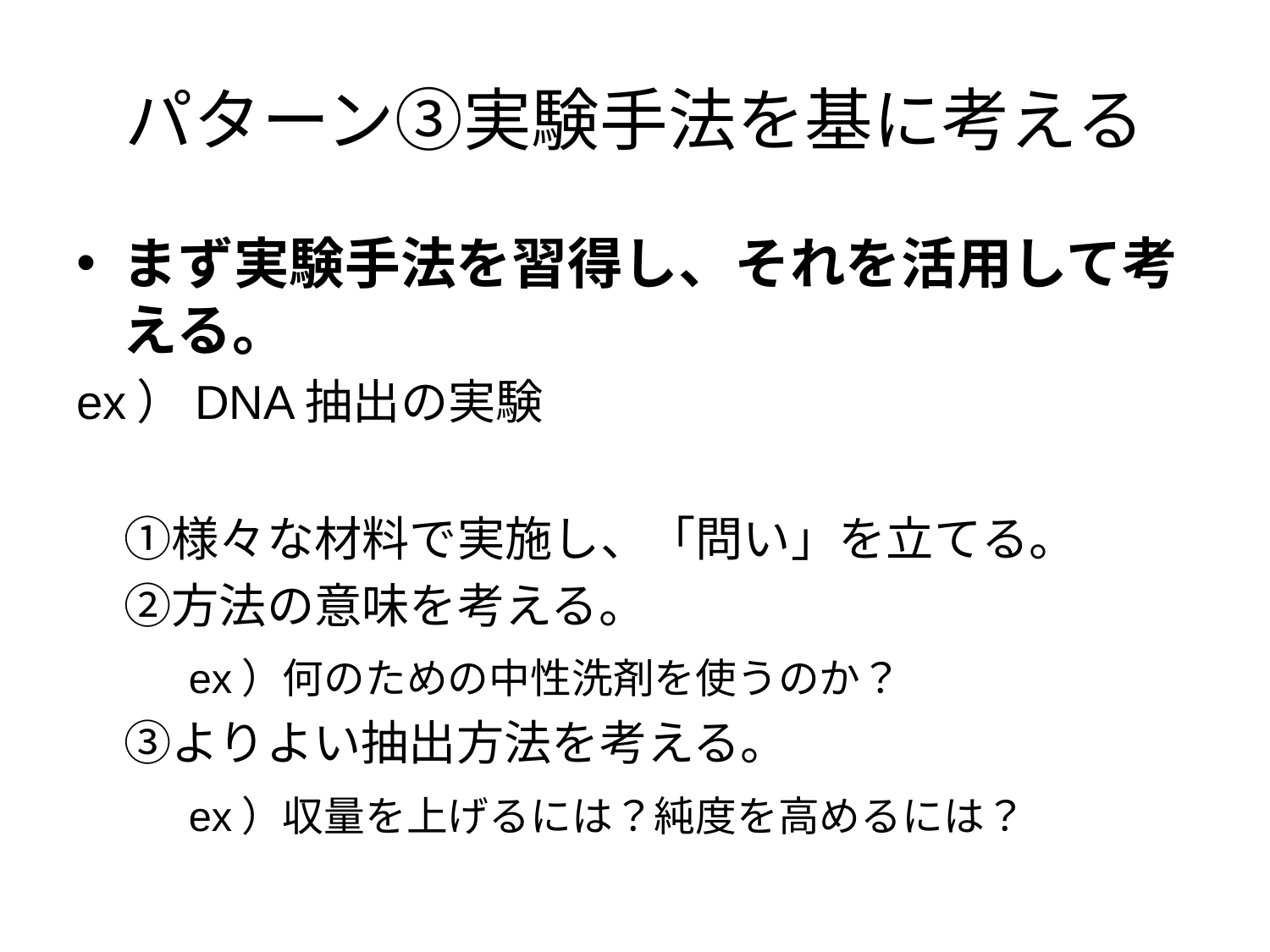

# パターン③実験手法を基に考える
まず実験手法を習得し、それを活用して考える。
ex）DNA抽出の実験

　①様々な材料で実施し、「問い」を立てる。
　②方法の意味を考える。
　　ex）何のための中性洗剤を使うのか？
　③よりよい抽出方法を考える。
　　ex）収量を上げるには？純度を高めるには？